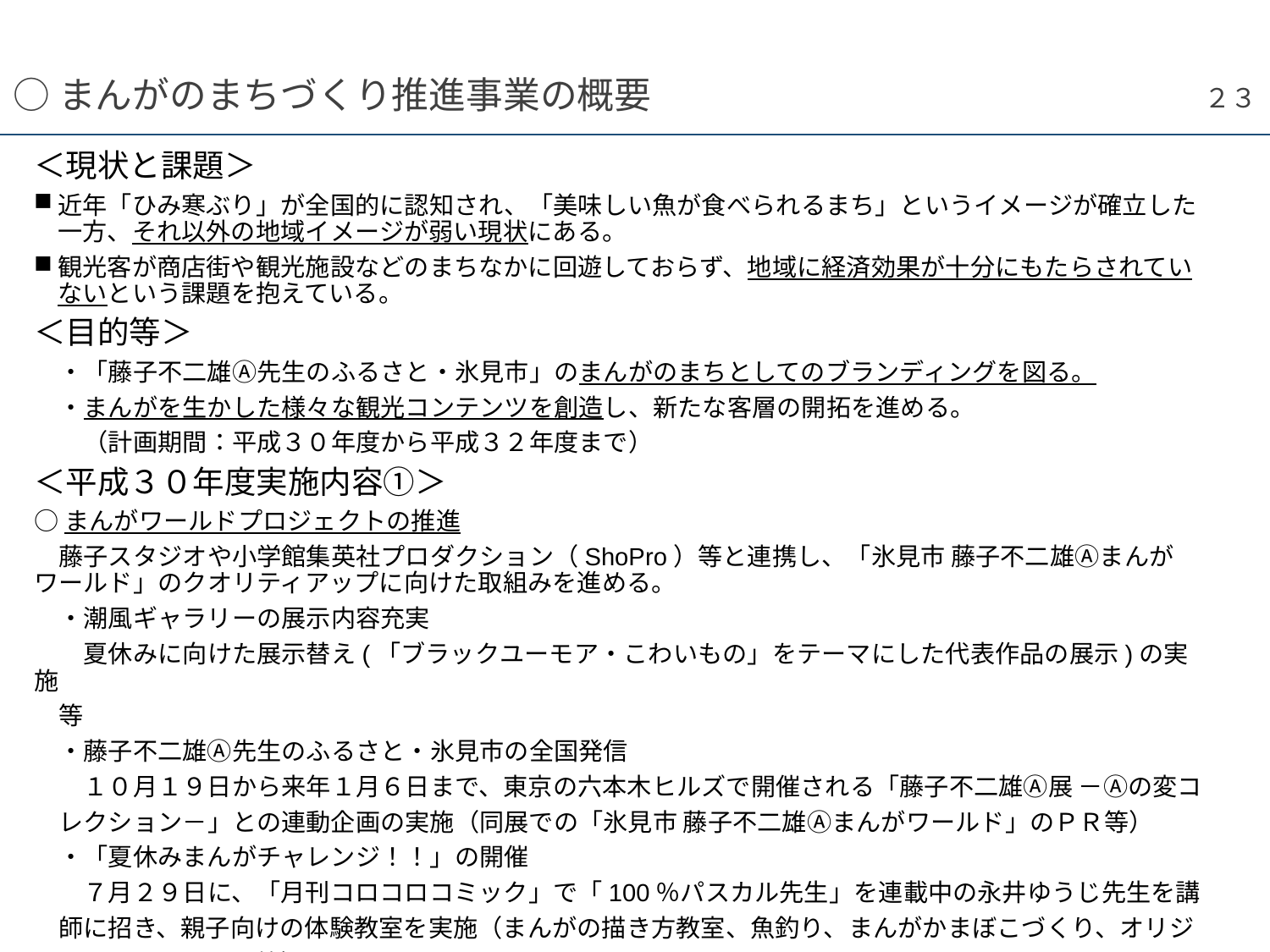

２３
# ○まんがのまちづくり推進事業の概要
＜現状と課題＞
近年「ひみ寒ぶり」が全国的に認知され、「美味しい魚が食べられるまち」というイメージが確立した一方、それ以外の地域イメージが弱い現状にある。
観光客が商店街や観光施設などのまちなかに回遊しておらず、地域に経済効果が十分にもたらされていないという課題を抱えている。
＜目的等＞
　・「藤子不二雄Ⓐ先生のふるさと・氷見市」のまんがのまちとしてのブランディングを図る。
　・まんがを生かした様々な観光コンテンツを創造し、新たな客層の開拓を進める。
　　（計画期間：平成３０年度から平成３２年度まで）
＜平成３０年度実施内容①＞
○まんがワールドプロジェクトの推進
　藤子スタジオや小学館集英社プロダクション（ShoPro）等と連携し、「氷見市 藤子不二雄Ⓐまんがワールド」のクオリティアップに向けた取組みを進める。
　・潮風ギャラリーの展示内容充実
　　夏休みに向けた展示替え(「ブラックユーモア・こわいもの」をテーマにした代表作品の展示)の実施
　等
　・藤子不二雄Ⓐ先生のふるさと・氷見市の全国発信
　　１０月１９日から来年１月６日まで、東京の六本木ヒルズで開催される「藤子不二雄Ⓐ展 －Ⓐの変コ
　レクション－」との連動企画の実施（同展での「氷見市 藤子不二雄Ⓐまんがワールド」のＰＲ等）
　・「夏休みまんがチャレンジ！！」の開催
　　７月２９日に、「月刊コロコロコミック」で「100％パスカル先生」を連載中の永井ゆうじ先生を講
　師に招き、親子向けの体験教室を実施（まんがの描き方教室、魚釣り、まんがかまぼこづくり、オリジ
　ナルキャラづくり等）